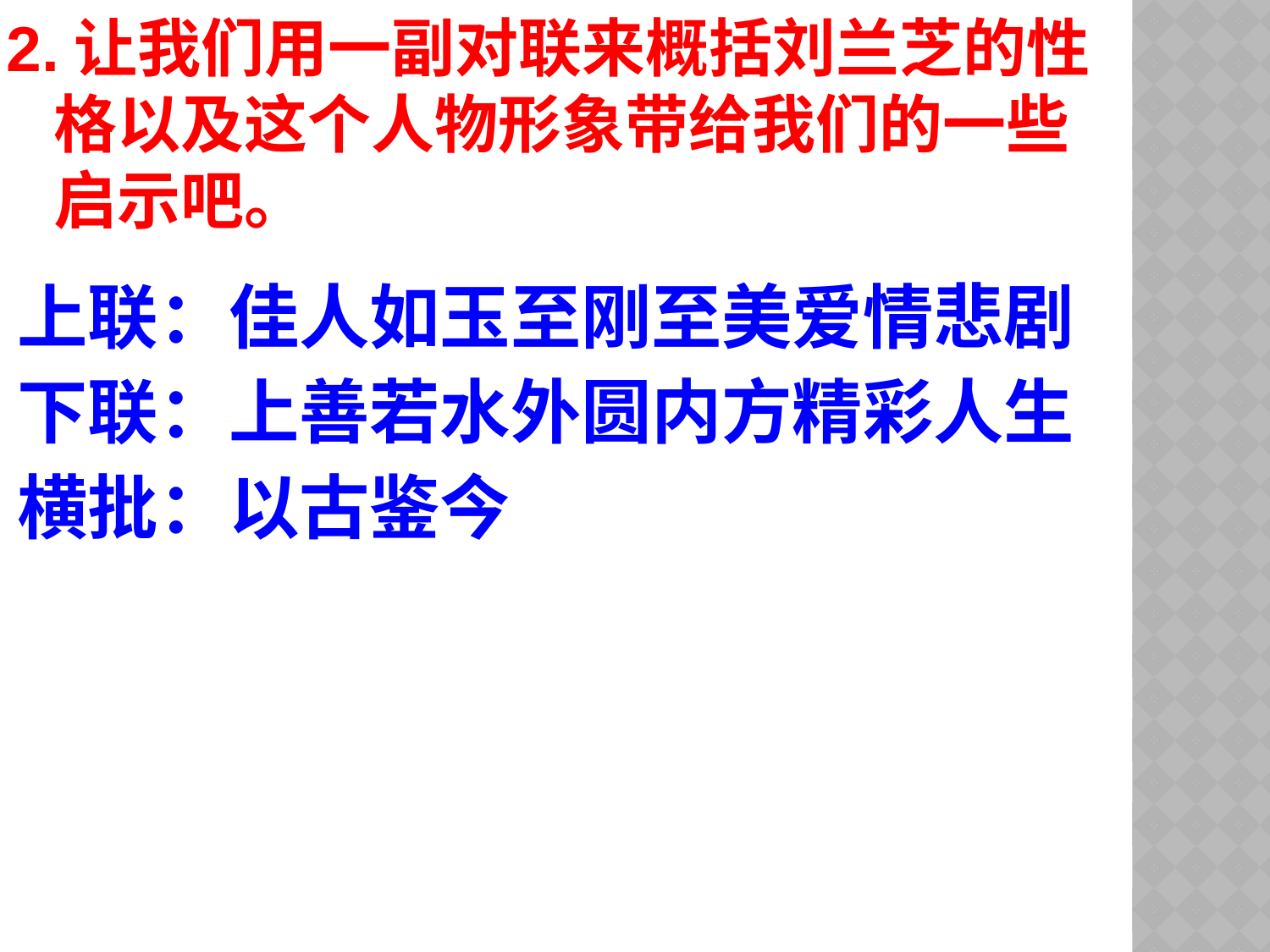

# 2.让我们用一副对联来概括刘兰芝的性格以及这个人物形象带给我们的一些启示吧。
上联：佳人如玉至刚至美爱情悲剧
下联：上善若水外圆内方精彩人生
横批：以古鉴今